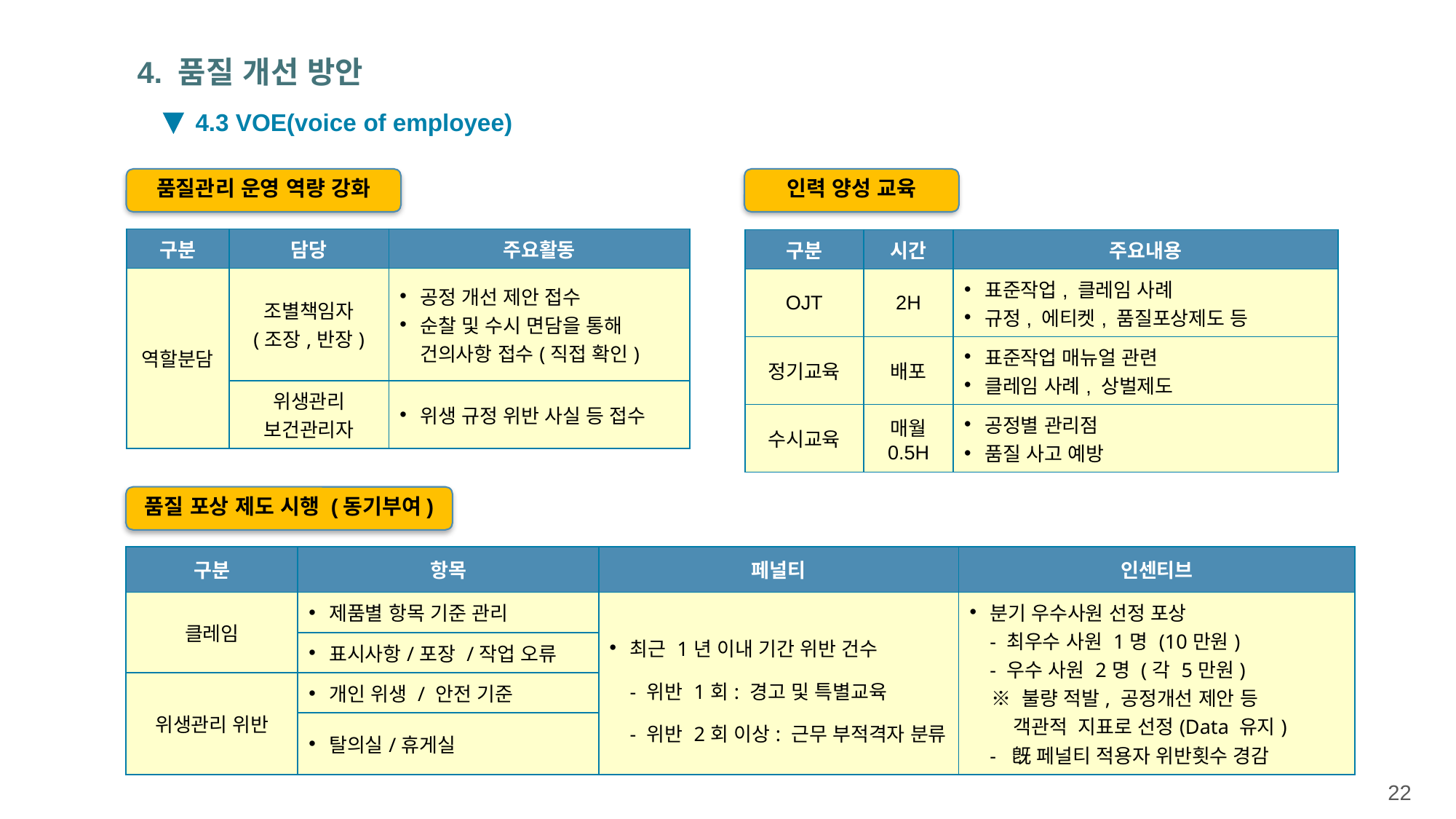

# 4. 품질 개선 방안
4.3 VOE(voice of employee)

품질관리 운영 역량 강화
인력 양성 교육
| 구분 | 담당 | 주요활동 |
| --- | --- | --- |
| 역할분담 | 조별책임자 (조장,반장) | 공정 개선 제안 접수 순찰 및 수시 면담을 통해 건의사항 접수(직접 확인) |
|  | 위생관리 보건관리자 | 위생 규정 위반 사실 등 접수 |
| 구분 | 시간 | 주요내용 |
| --- | --- | --- |
| OJT | 2H | 표준작업, 클레임 사례 규정, 에티켓, 품질포상제도 등 |
| 정기교육 | 배포 | 표준작업 매뉴얼 관련 클레임 사례, 상벌제도 |
| 수시교육 | 매월 0.5H | 공정별 관리점 품질 사고 예방 |
품질 포상 제도 시행 (동기부여)
| 구분 | 항목 | 페널티 | 인센티브 |
| --- | --- | --- | --- |
| 클레임 | 제품별 항목 기준 관리 | 최근 1년 이내 기간 위반 건수 - 위반 1회: 경고 및 특별교육 - 위반 2회 이상: 근무 부적격자 분류 | 분기 우수사원 선정 포상 - 최우수 사원 1명 (10만원) - 우수 사원 2명 (각 5만원) ※ 불량 적발, 공정개선 제안 등 객관적 지표로 선정(Data 유지) - 旣 페널티 적용자 위반횟수 경감 |
|  | 표시사항/포장 /작업 오류 |  |  |
| 위생관리 위반 | 개인 위생 / 안전 기준 |  |  |
|  | 탈의실/휴게실 |  |  |
22